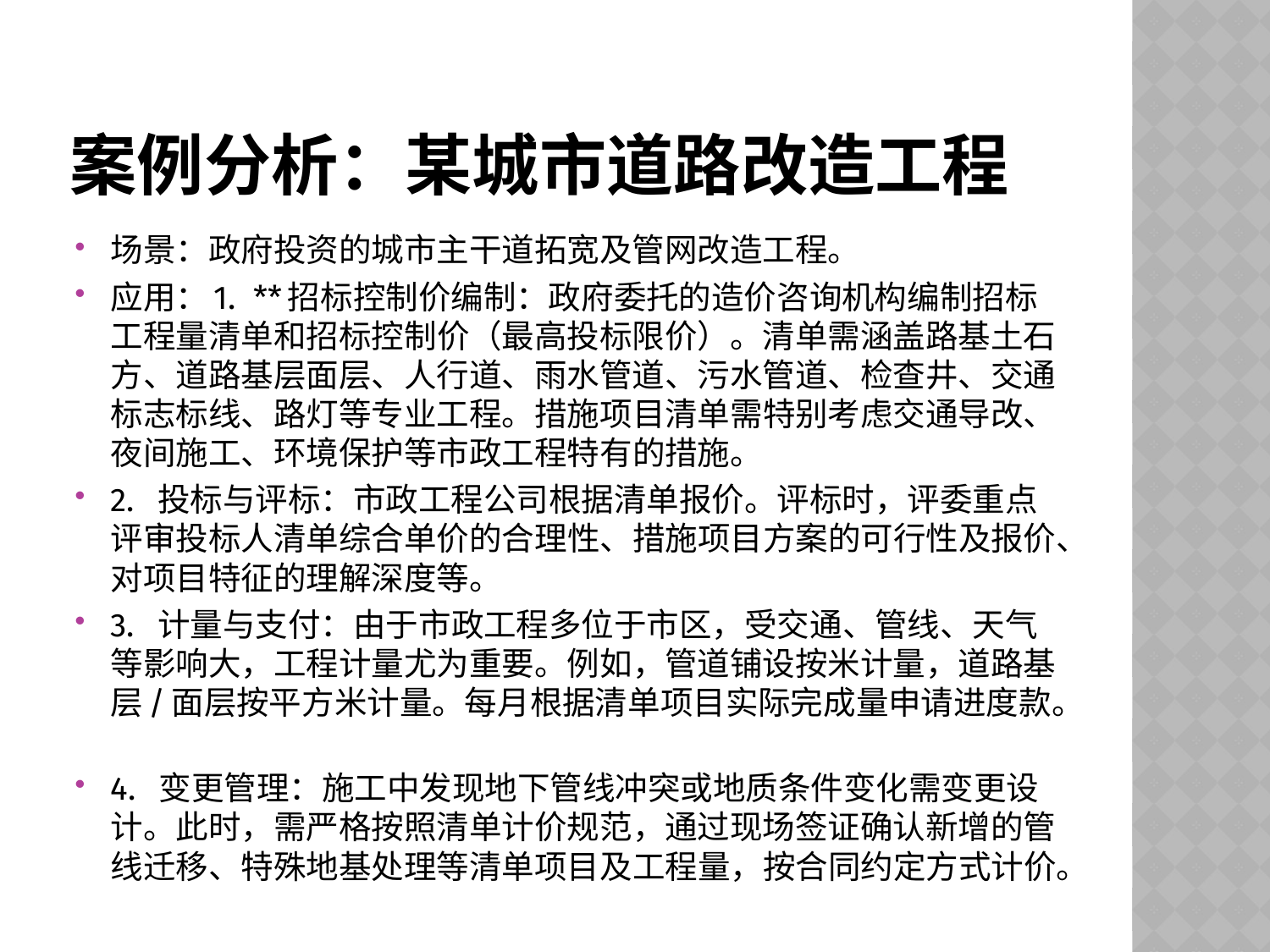

# 案例分析：某城市道路改造工程
场景：政府投资的城市主干道拓宽及管网改造工程。
应用：1.  **招标控制价编制：政府委托的造价咨询机构编制招标工程量清单和招标控制价（最高投标限价）。清单需涵盖路基土石方、道路基层面层、人行道、雨水管道、污水管道、检查井、交通标志标线、路灯等专业工程。措施项目清单需特别考虑交通导改、夜间施工、环境保护等市政工程特有的措施。
2.  投标与评标：市政工程公司根据清单报价。评标时，评委重点评审投标人清单综合单价的合理性、措施项目方案的可行性及报价、对项目特征的理解深度等。
3.  计量与支付：由于市政工程多位于市区，受交通、管线、天气等影响大，工程计量尤为重要。例如，管道铺设按米计量，道路基层/面层按平方米计量。每月根据清单项目实际完成量申请进度款。
4.  变更管理：施工中发现地下管线冲突或地质条件变化需变更设计。此时，需严格按照清单计价规范，通过现场签证确认新增的管线迁移、特殊地基处理等清单项目及工程量，按合同约定方式计价。